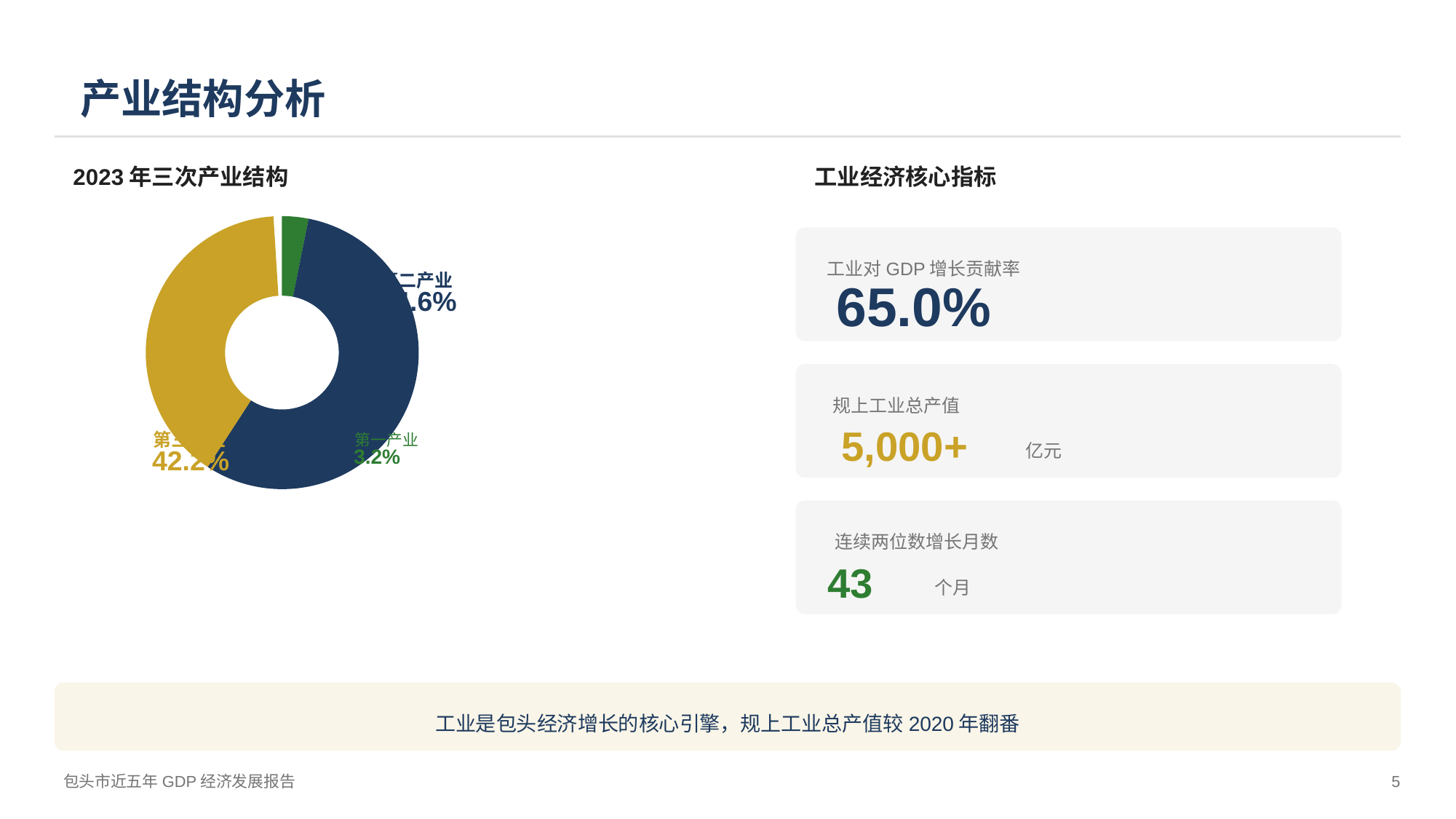

产业结构分析

2023年三次产业结构

第二产业
54.6%

第三产业
第一产业
42.2%
3.2%
工业经济核心指标

工业对GDP增长贡献率
65.0%

规上工业总产值
5,000+
亿元

连续两位数增长月数
43
个月

工业是包头经济增长的核心引擎，规上工业总产值较2020年翻番
包头市近五年GDP经济发展报告
5